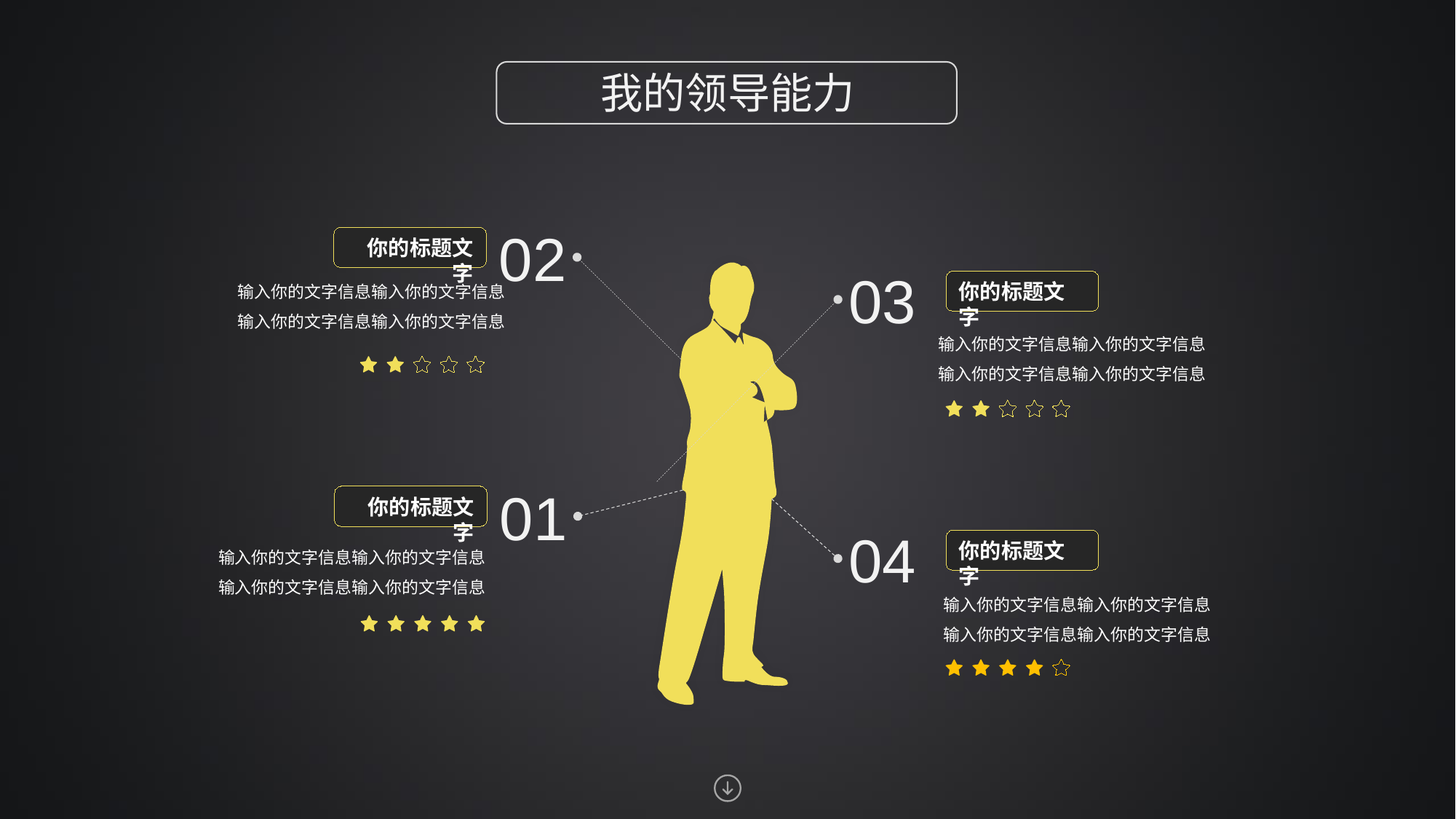

我的领导能力
02
你的标题文字

03
输入你的文字信息输入你的文字信息输入你的文字信息输入你的文字信息
你的标题文字
输入你的文字信息输入你的文字信息输入你的文字信息输入你的文字信息

01
你的标题文字
04
你的标题文字
输入你的文字信息输入你的文字信息输入你的文字信息输入你的文字信息
输入你的文字信息输入你的文字信息输入你的文字信息输入你的文字信息